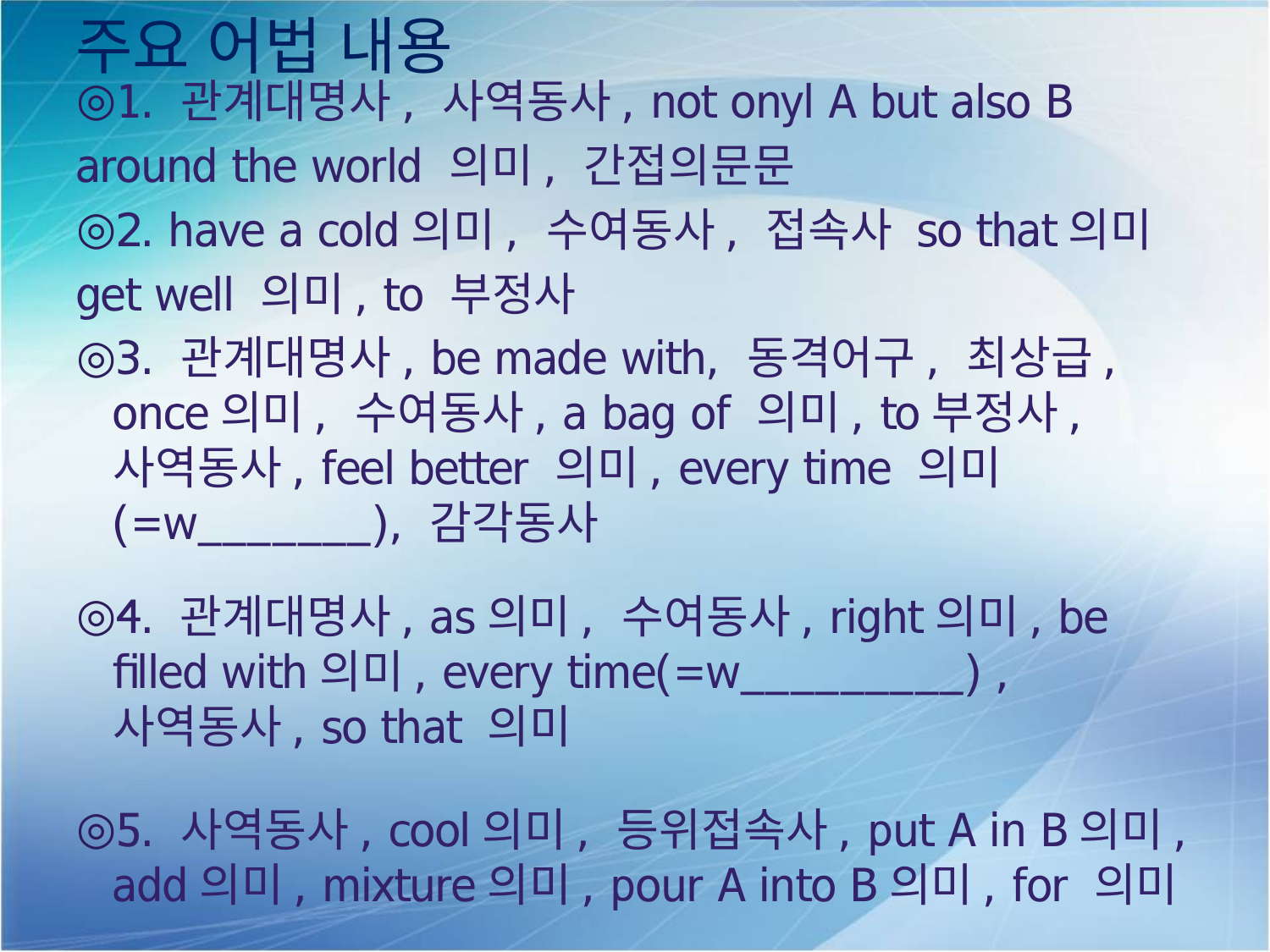

# 주요 어법 내용
1. 관계대명사, 사역동사, not onyl A but also B
around the world 의미, 간접의문문
2. have a cold의미, 수여동사, 접속사 so that의미
get well 의미, to 부정사
3. 관계대명사, be made with, 동격어구, 최상급, once의미, 수여동사, a bag of 의미, to부정사, 사역동사, feel better 의미, every time 의미(=w_______), 감각동사

4. 관계대명사, as의미, 수여동사, right의미, be filled with의미, every time(=w_________) , 사역동사, so that 의미

5. 사역동사, cool의미, 등위접속사, put A in B의미, add의미, mixture의미, pour A into B의미, for 의미